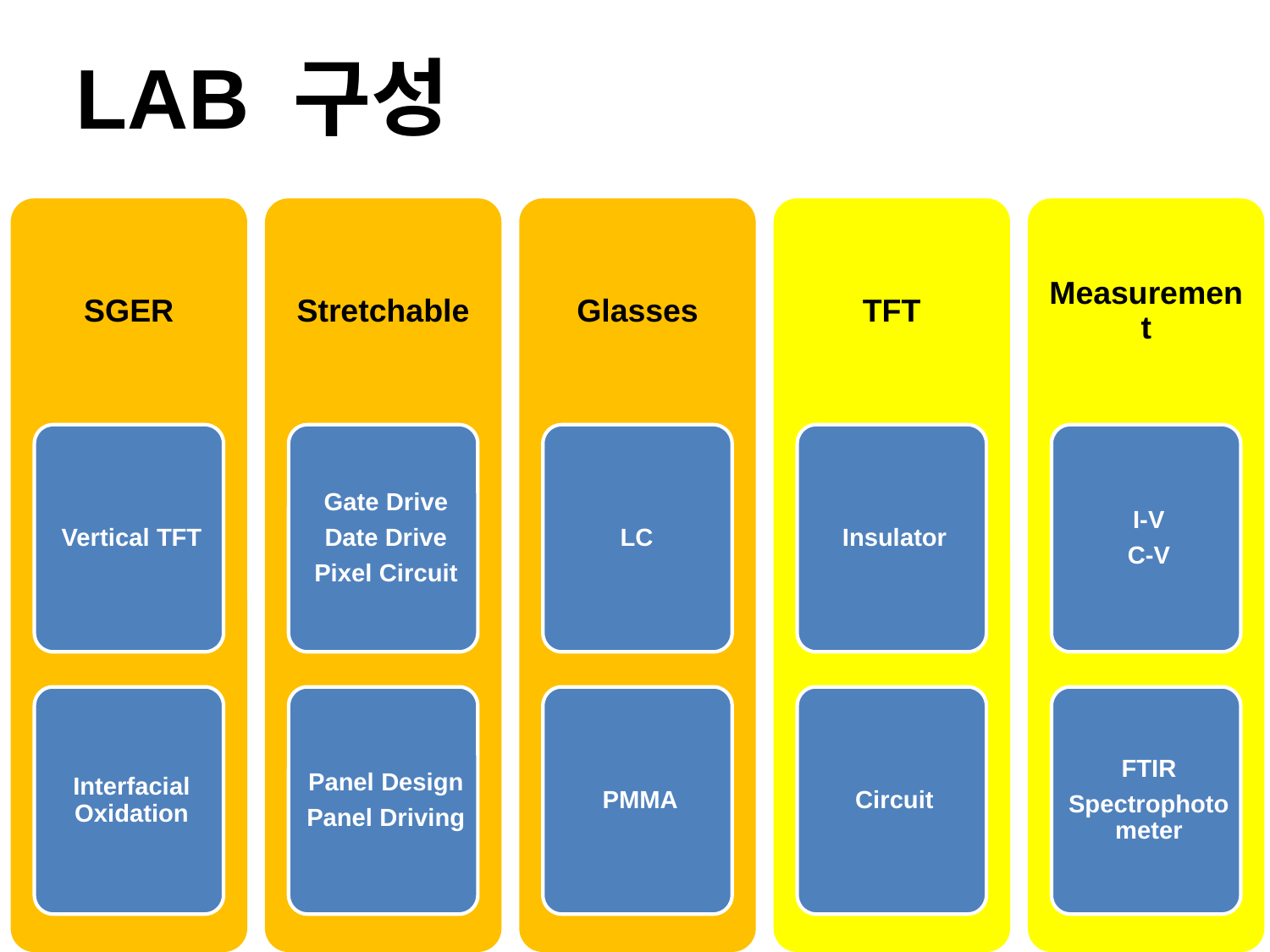

LAB 구성
SGER
Vertical TFT
Interfacial Oxidation
Stretchable
Gate Drive
Date Drive
Pixel Circuit
Panel Design
Panel Driving
Glasses
LC
PMMA
TFT
Insulator
Circuit
Measurement
I-V
C-V
FTIR
Spectrophotometer
18